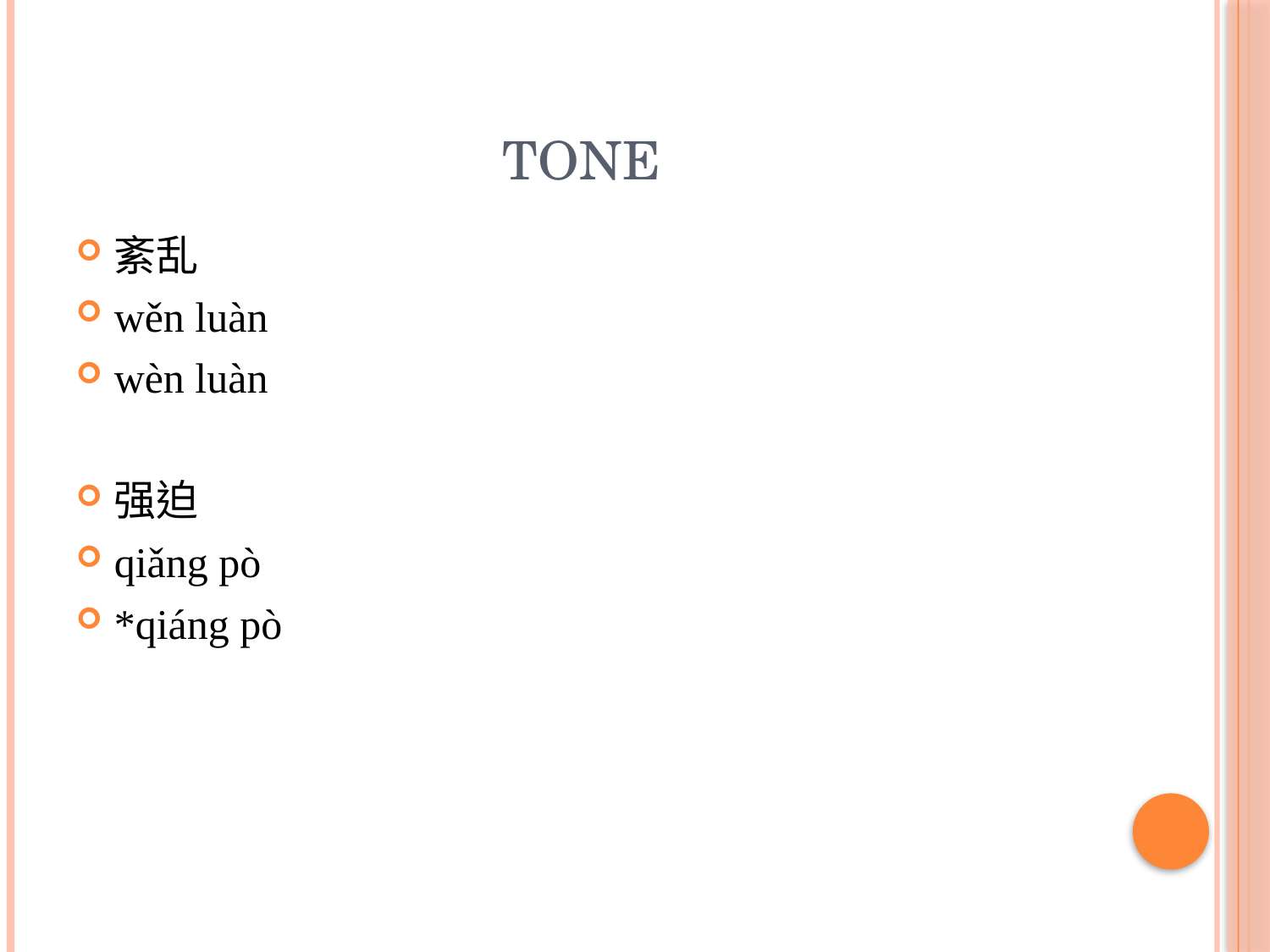

# tone
紊乱
wěn luàn
wèn luàn

强迫
qiǎng pò
*qiáng pò